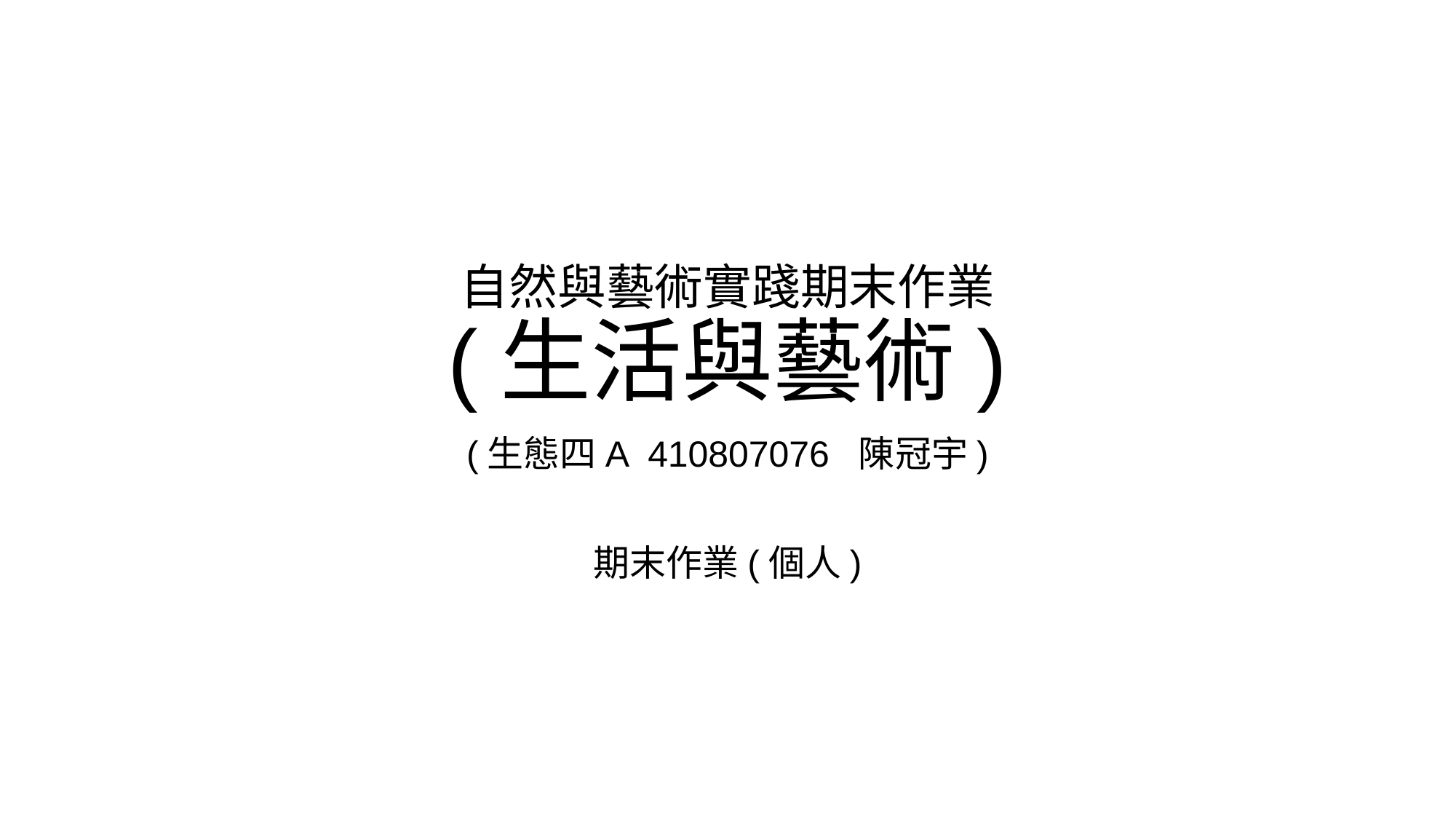

# 自然與藝術實踐期末作業 (生活與藝術)
(生態四A  410807076  陳冠宇)

期末作業(個人)